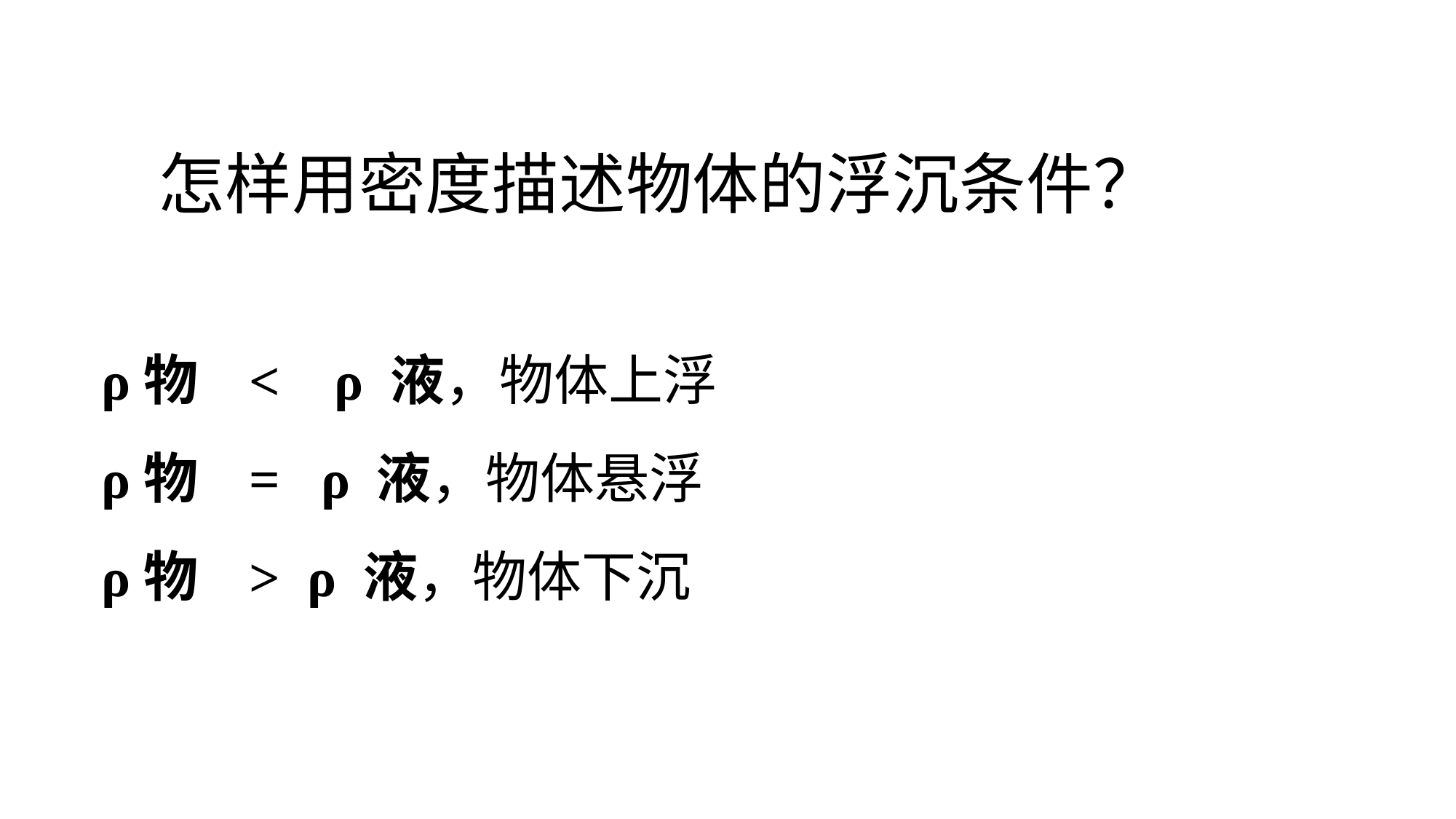

怎样用密度描述物体的浮沉条件？
ρ物   <    ρ 液，物体上浮
ρ物   =   ρ 液，物体悬浮
ρ物   >  ρ 液，物体下沉